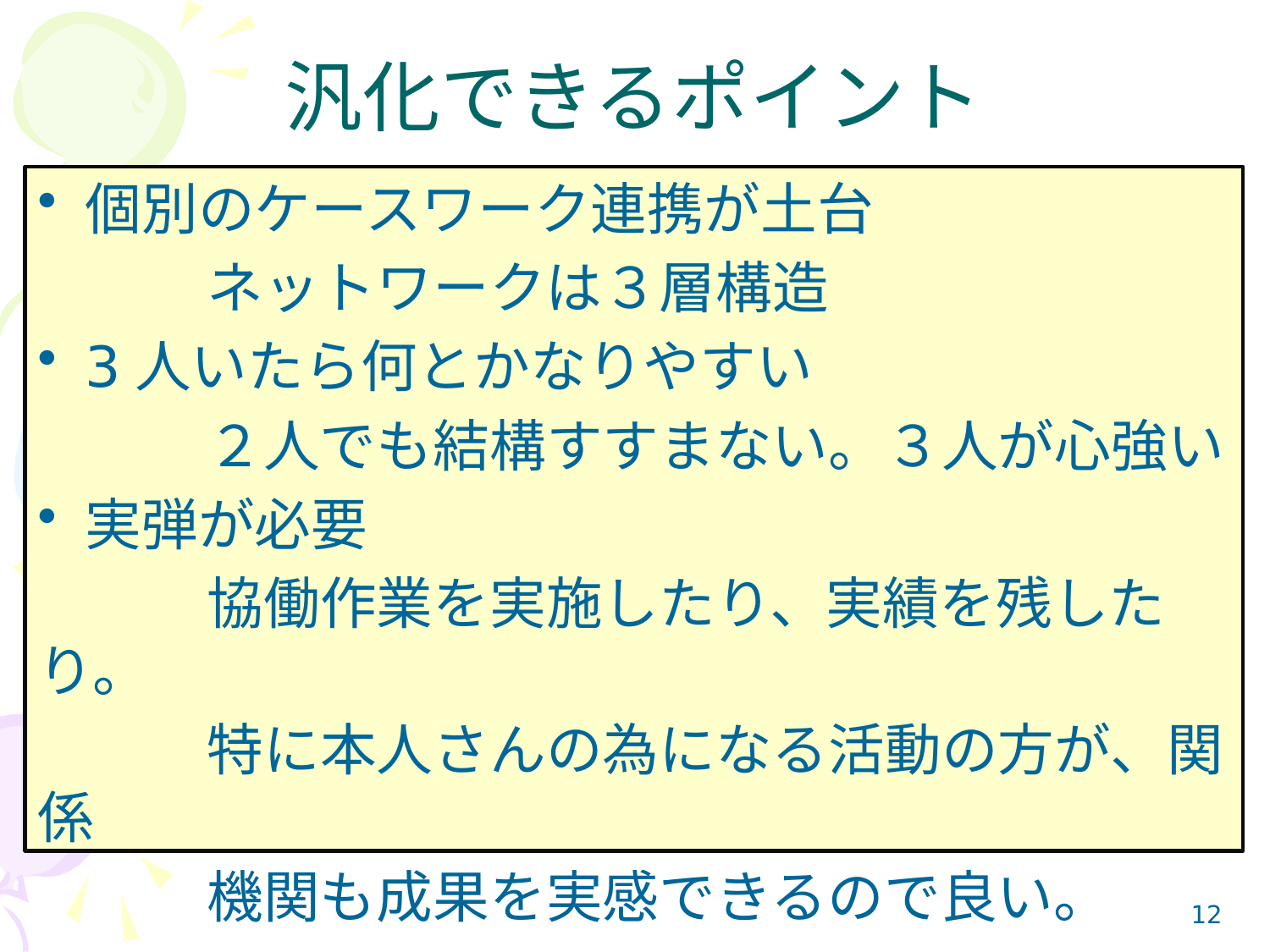

# 汎化できるポイント
個別のケースワーク連携が土台
　　　ネットワークは３層構造
3人いたら何とかなりやすい
　　　２人でも結構すすまない。３人が心強い
実弾が必要
　　　協働作業を実施したり、実績を残したり。
　　　特に本人さんの為になる活動の方が、関係
　　　機関も成果を実感できるので良い。
12